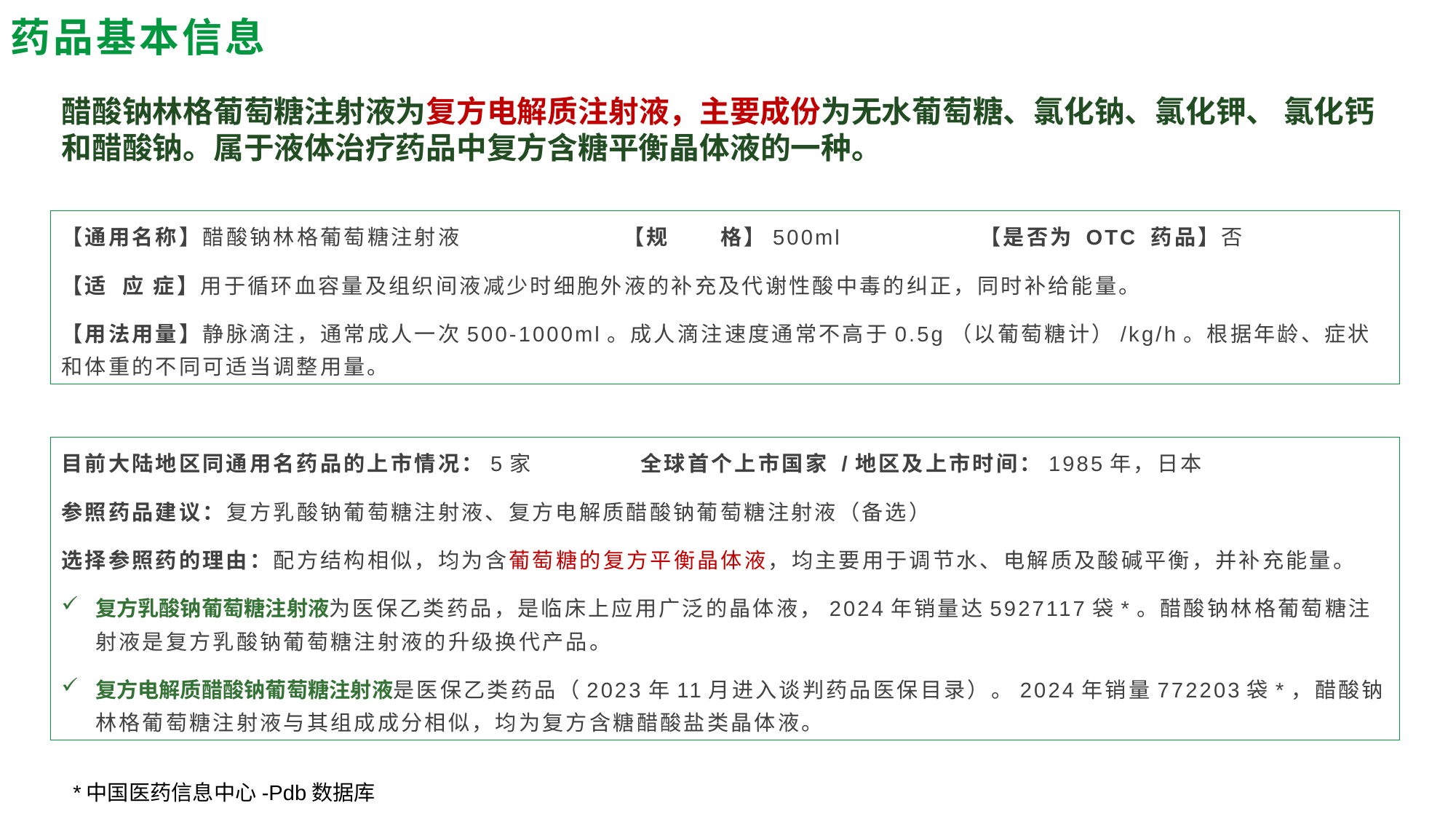

药品基本信息
醋酸钠林格葡萄糖注射液为复方电解质注射液，主要成份为无水葡萄糖、氯化钠、氯化钾、 氯化钙和醋酸钠。属于液体治疗药品中复方含糖平衡晶体液的一种。
【通用名称】醋酸钠林格葡萄糖注射液                       【规       格】500ml                【是否为 OTC 药品】否
【适  应 症】用于循环血容量及组织间液减少时细胞外液的补充及代谢性酸中毒的纠正，同时补给能量。
【用法用量】静脉滴注，通常成人一次500-1000ml。成人滴注速度通常不高于0.5g（以葡萄糖计）/kg/h。根据年龄、症状和体重的不同可适当调整用量。
目前大陆地区同通用名药品的上市情况：5家               全球首个上市国家 /地区及上市时间：1985年，日本
参照药品建议：复方乳酸钠葡萄糖注射液、复方电解质醋酸钠葡萄糖注射液（备选）
选择参照药的理由：配方结构相似，均为含葡萄糖的复方平衡晶体液，均主要用于调节水、电解质及酸碱平衡，并补充能量。
复方乳酸钠葡萄糖注射液为医保乙类药品，是临床上应用广泛的晶体液，2024年销量达5927117袋*。醋酸钠林格葡萄糖注射液是复方乳酸钠葡萄糖注射液的升级换代产品。
复方电解质醋酸钠葡萄糖注射液是医保乙类药品（2023年11月进入谈判药品医保目录）。2024年销量772203袋*，醋酸钠林格葡萄糖注射液与其组成成分相似，均为复方含糖醋酸盐类晶体液。
*中国医药信息中心-Pdb数据库